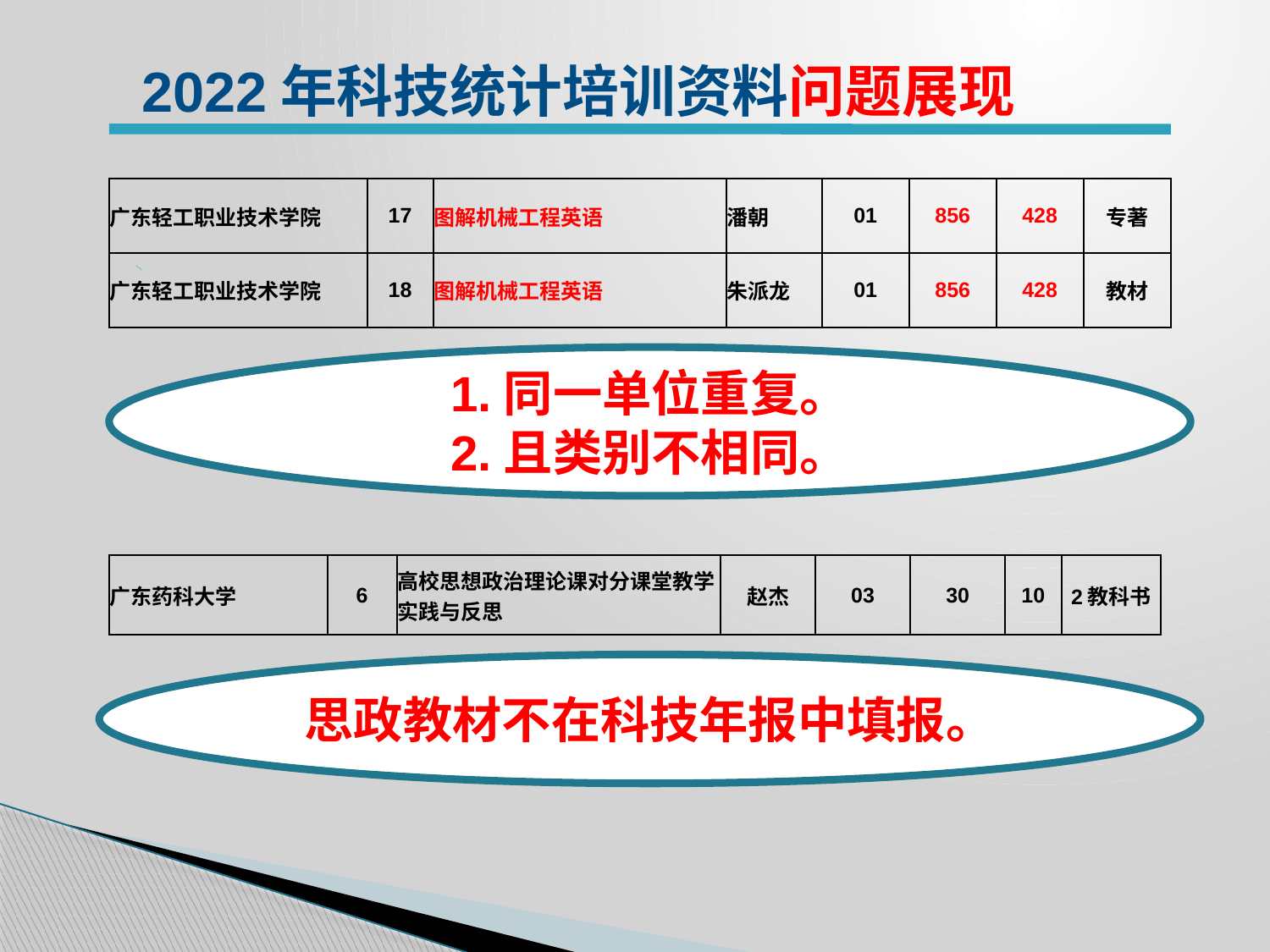

2022年科技统计培训资料问题展现
| 广东轻工职业技术学院 | 17 | 图解机械工程英语 | 潘朝 | 01 | 856 | 428 | 专著 |
| --- | --- | --- | --- | --- | --- | --- | --- |
| 广东轻工职业技术学院 | 18 | 图解机械工程英语 | 朱派龙 | 01 | 856 | 428 | 教材 |
1.同一单位重复。
2.且类别不相同。
| 广东药科大学 | 6 | 高校思想政治理论课对分课堂教学实践与反思 | 赵杰 | 03 | 30 | 10 | 2教科书 |
| --- | --- | --- | --- | --- | --- | --- | --- |
思政教材不在科技年报中填报。